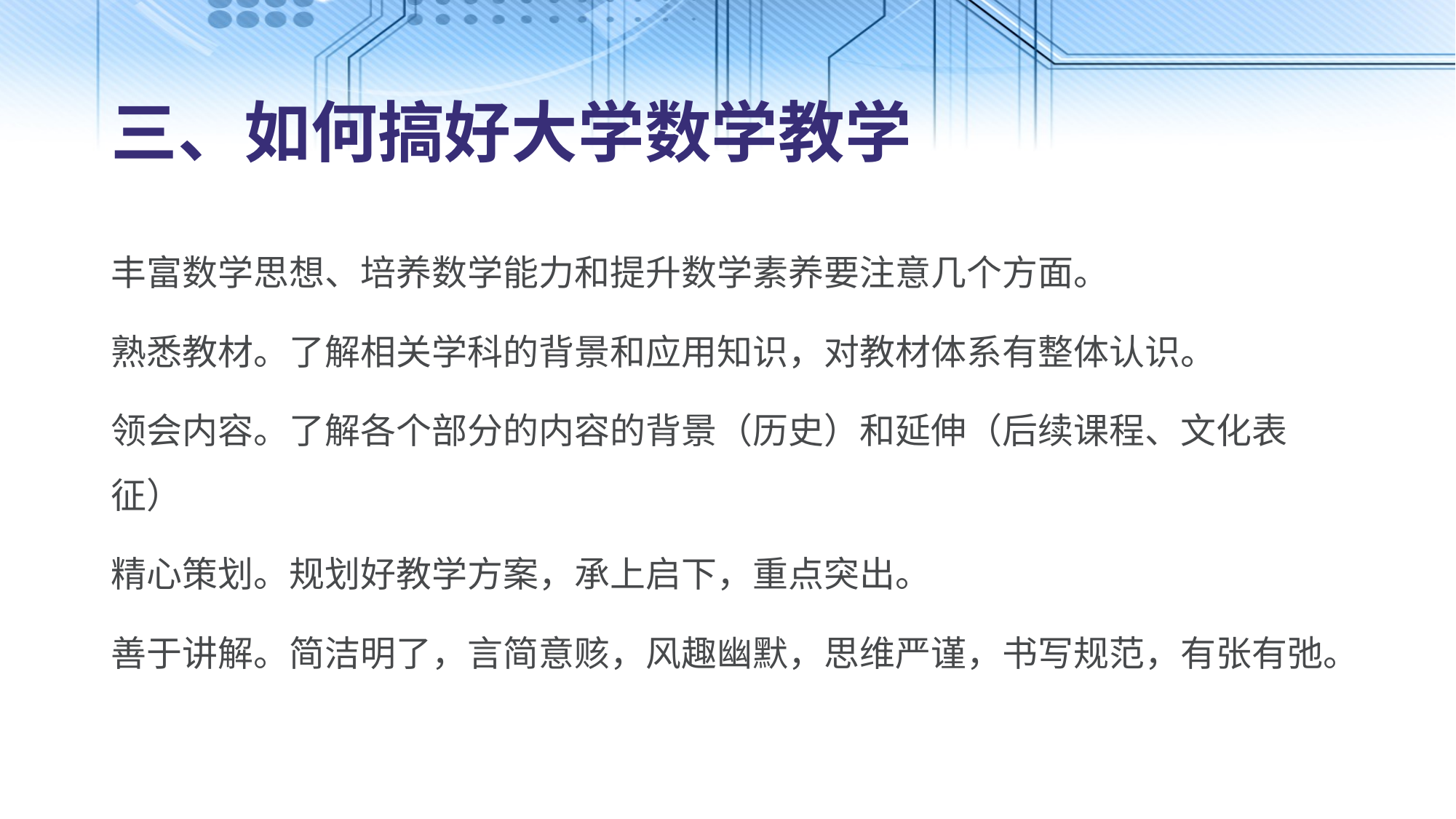

三、如何搞好大学数学教学
丰富数学思想、培养数学能力和提升数学素养要注意几个方面。
熟悉教材。了解相关学科的背景和应用知识，对教材体系有整体认识。
领会内容。了解各个部分的内容的背景（历史）和延伸（后续课程、文化表征）
精心策划。规划好教学方案，承上启下，重点突出。
善于讲解。简洁明了，言简意赅，风趣幽默，思维严谨，书写规范，有张有弛。